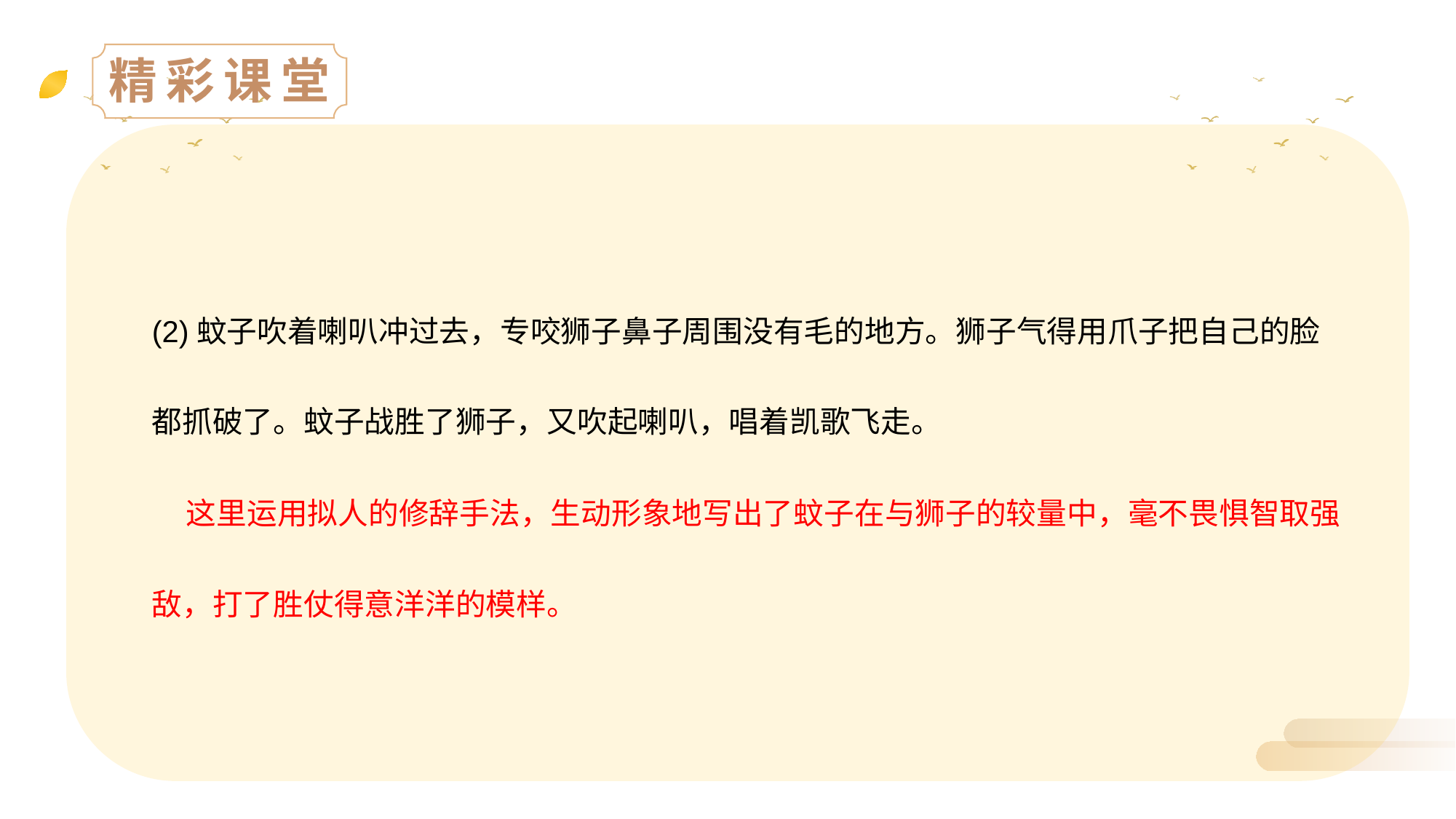

精彩课堂
(2)蚊子吹着喇叭冲过去，专咬狮子鼻子周围没有毛的地方。狮子气得用爪子把自己的脸都抓破了。蚊子战胜了狮子，又吹起喇叭，唱着凯歌飞走。
    这里运用拟人的修辞手法，生动形象地写出了蚊子在与狮子的较量中，毫不畏惧智取强敌，打了胜仗得意洋洋的模样。